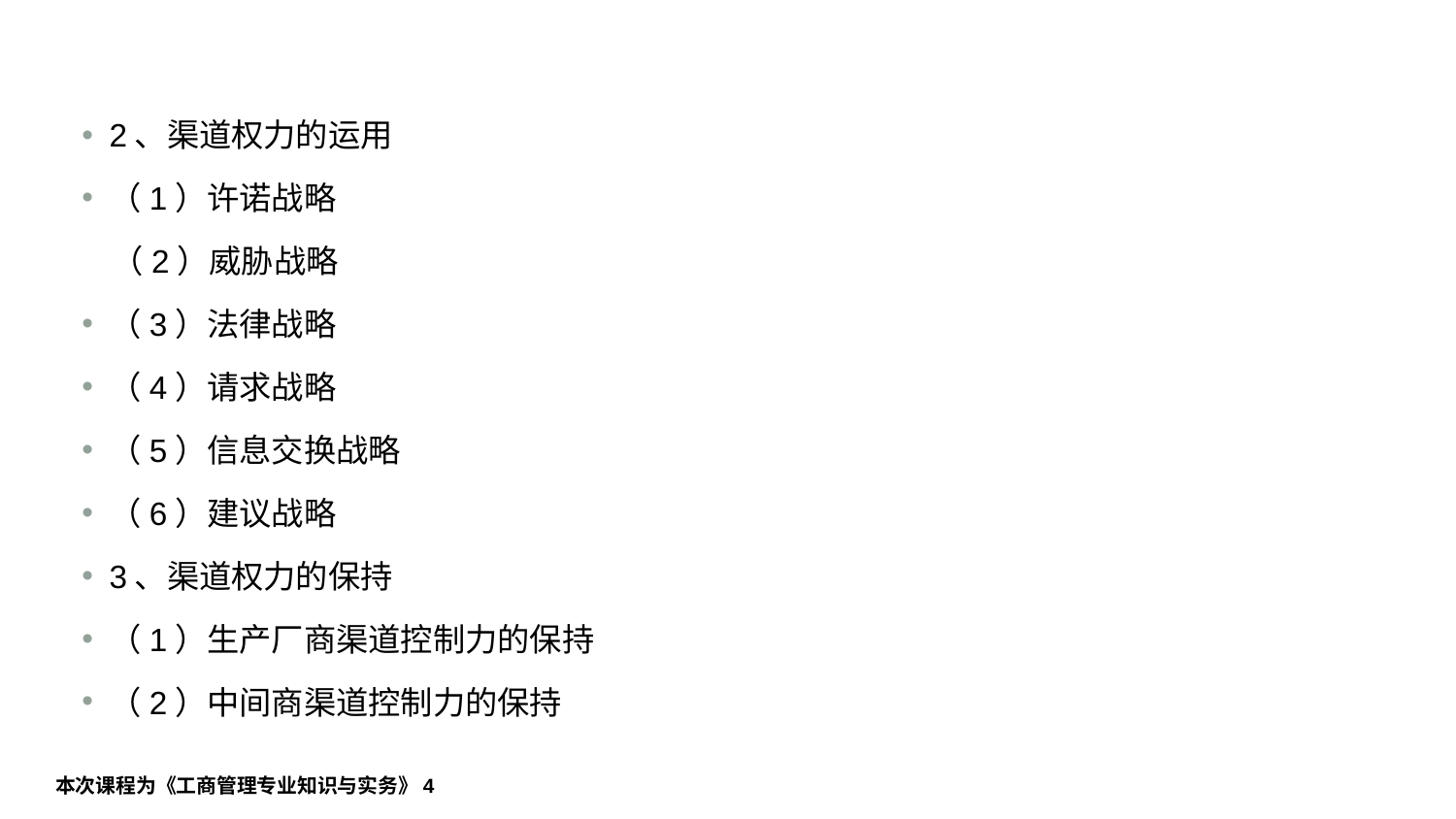

#
2、渠道权力的运用
（1）许诺战略
   （2）威胁战略
（3）法律战略
（4）请求战略
（5）信息交换战略
（6）建议战略
3、渠道权力的保持
（1）生产厂商渠道控制力的保持
（2）中间商渠道控制力的保持